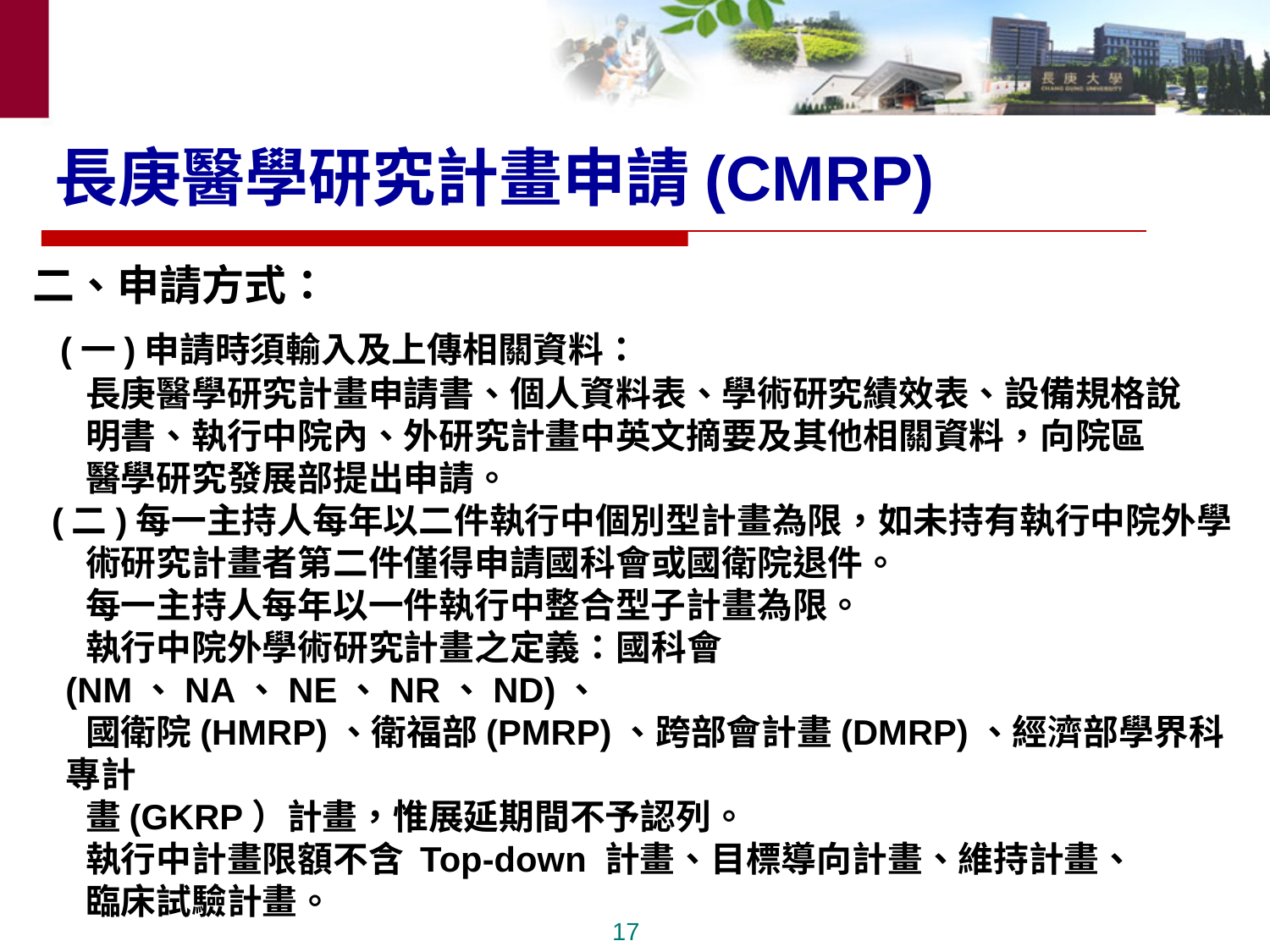

# 長庚醫學研究計畫申請(CMRP)
 二、申請方式：
    (一)申請時須輸入及上傳相關資料：
        長庚醫學研究計畫申請書、個人資料表、學術研究績效表、設備規格說
        明書、執行中院內、外研究計畫中英文摘要及其他相關資料，向院區
        醫學研究發展部提出申請。
    (二)每一主持人每年以二件執行中個別型計畫為限，如未持有執行中院外學
        術研究計畫者第二件僅得申請國科會或國衛院退件。
        每一主持人每年以一件執行中整合型子計畫為限。
        執行中院外學術研究計畫之定義：國科會(NM、NA、NE、NR、ND)、
        國衛院(HMRP)、衛福部(PMRP)、跨部會計畫(DMRP)、經濟部學界科專計
        畫(GKRP）計畫，惟展延期間不予認列。
        執行中計畫限額不含 Top-down 計畫、目標導向計畫、維持計畫、
        臨床試驗計畫。
17